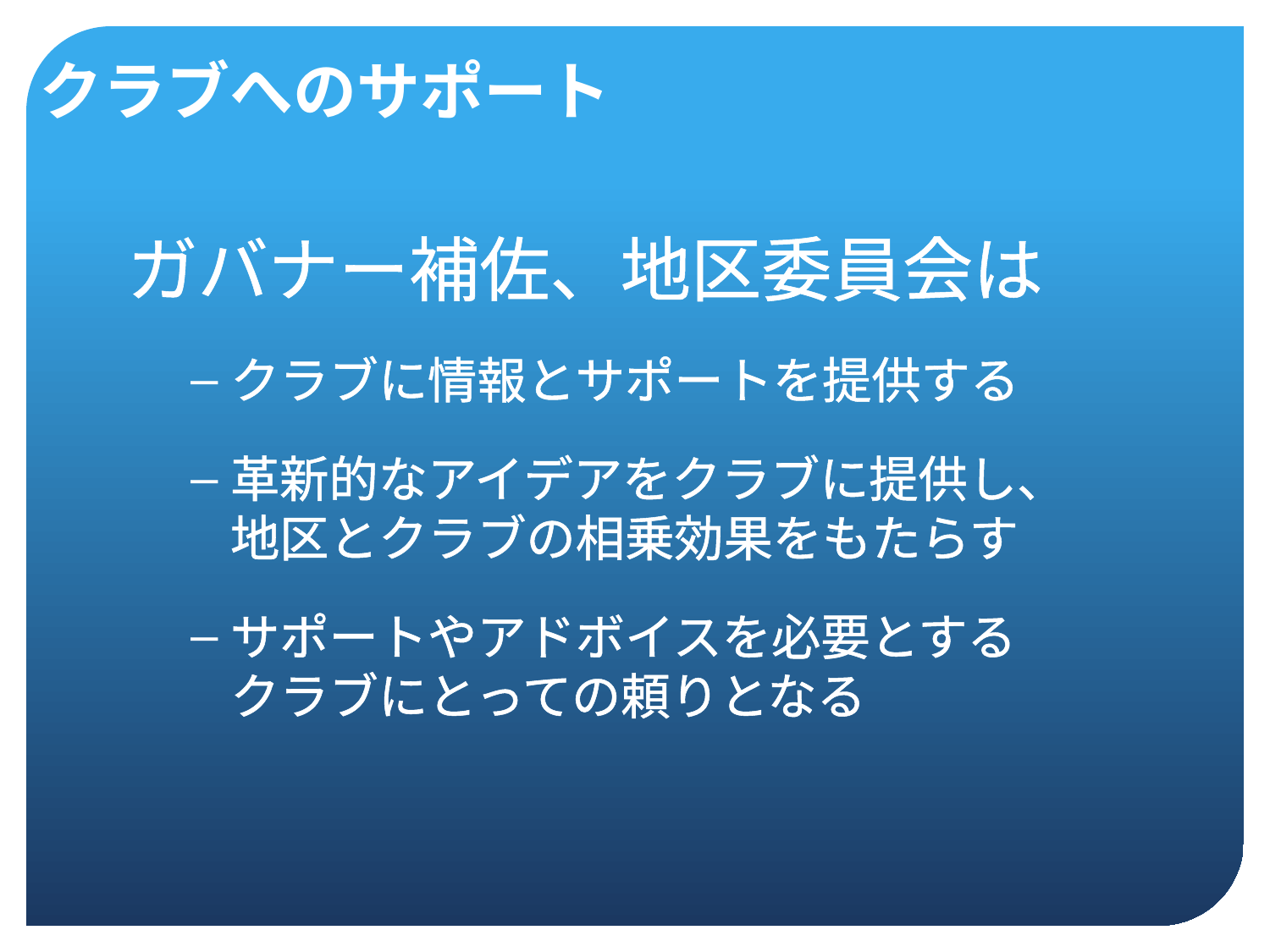

クラブへのサポート
ガバナー補佐、地区委員会は

クラブに情報とサポートを提供する

革新的なアイデアをクラブに提供し、
地区とクラブの相乗効果をもたらす

サポートやアドボイスを必要とする
クラブにとっての頼りとなる